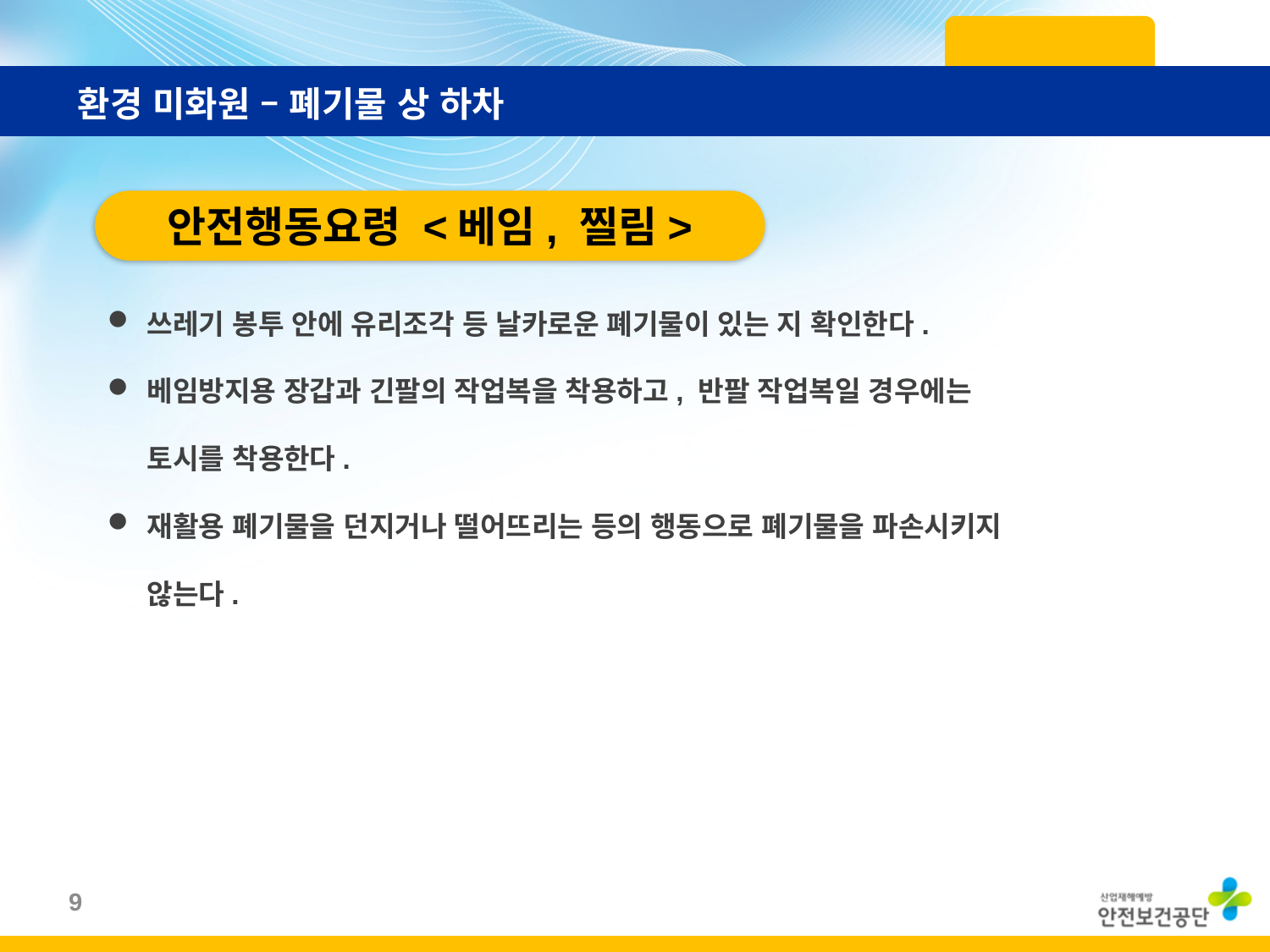

환경 미화원 – 폐기물 상 하차
안전행동요령 <베임, 찔림>
쓰레기 봉투 안에 유리조각 등 날카로운 폐기물이 있는 지 확인한다.
베임방지용 장갑과 긴팔의 작업복을 착용하고, 반팔 작업복일 경우에는 토시를 착용한다.
재활용 폐기물을 던지거나 떨어뜨리는 등의 행동으로 폐기물을 파손시키지 않는다.
9